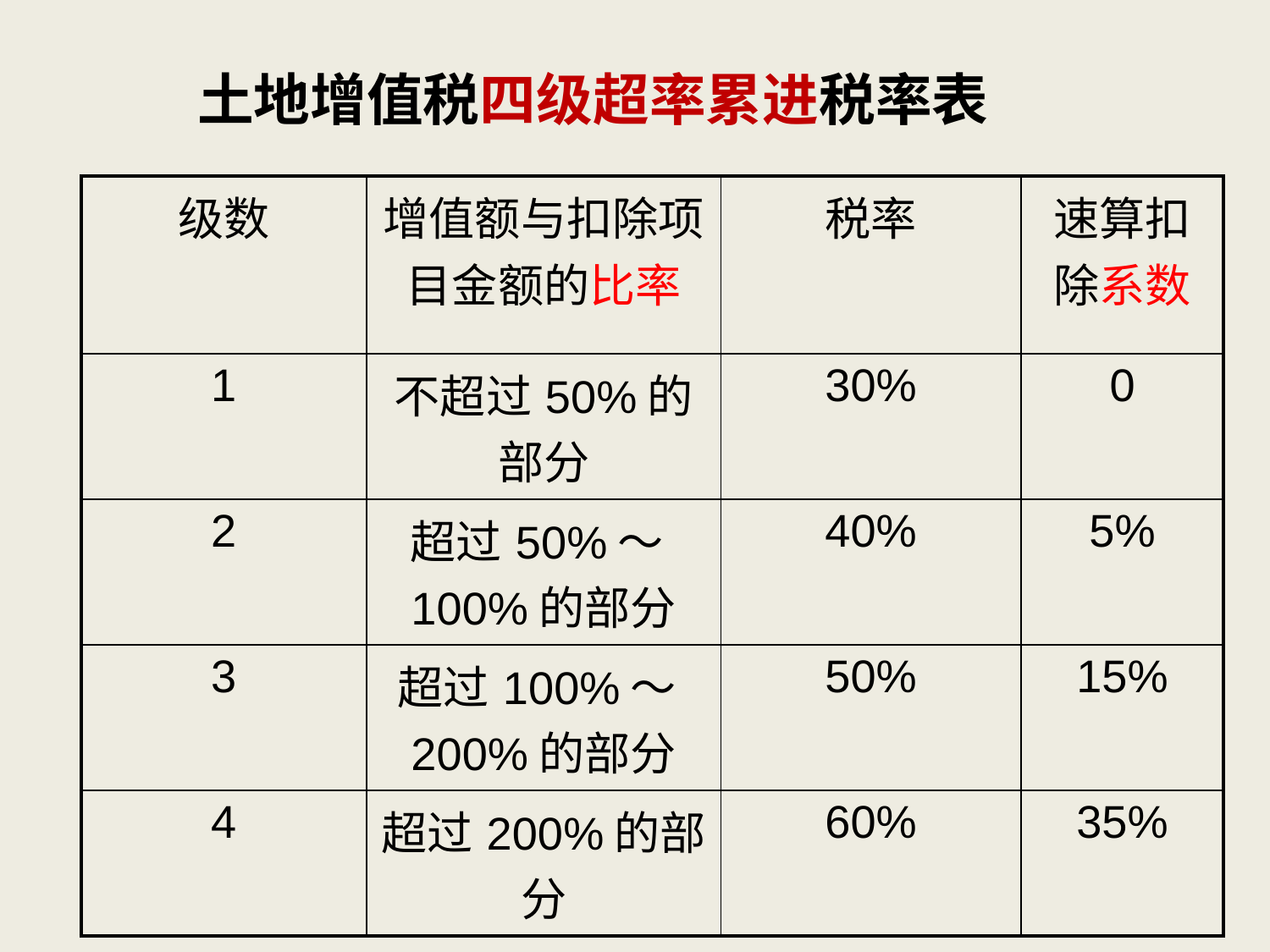

土地增值税四级超率累进税率表
| 级数 | 增值额与扣除项目金额的比率 | 税率 | 速算扣除系数 |
| --- | --- | --- | --- |
| 1 | 不超过50%的部分 | 30% | 0 |
| 2 | 超过50%～100%的部分 | 40% | 5% |
| 3 | 超过100%～200%的部分 | 50% | 15% |
| 4 | 超过200%的部分 | 60% | 35% |